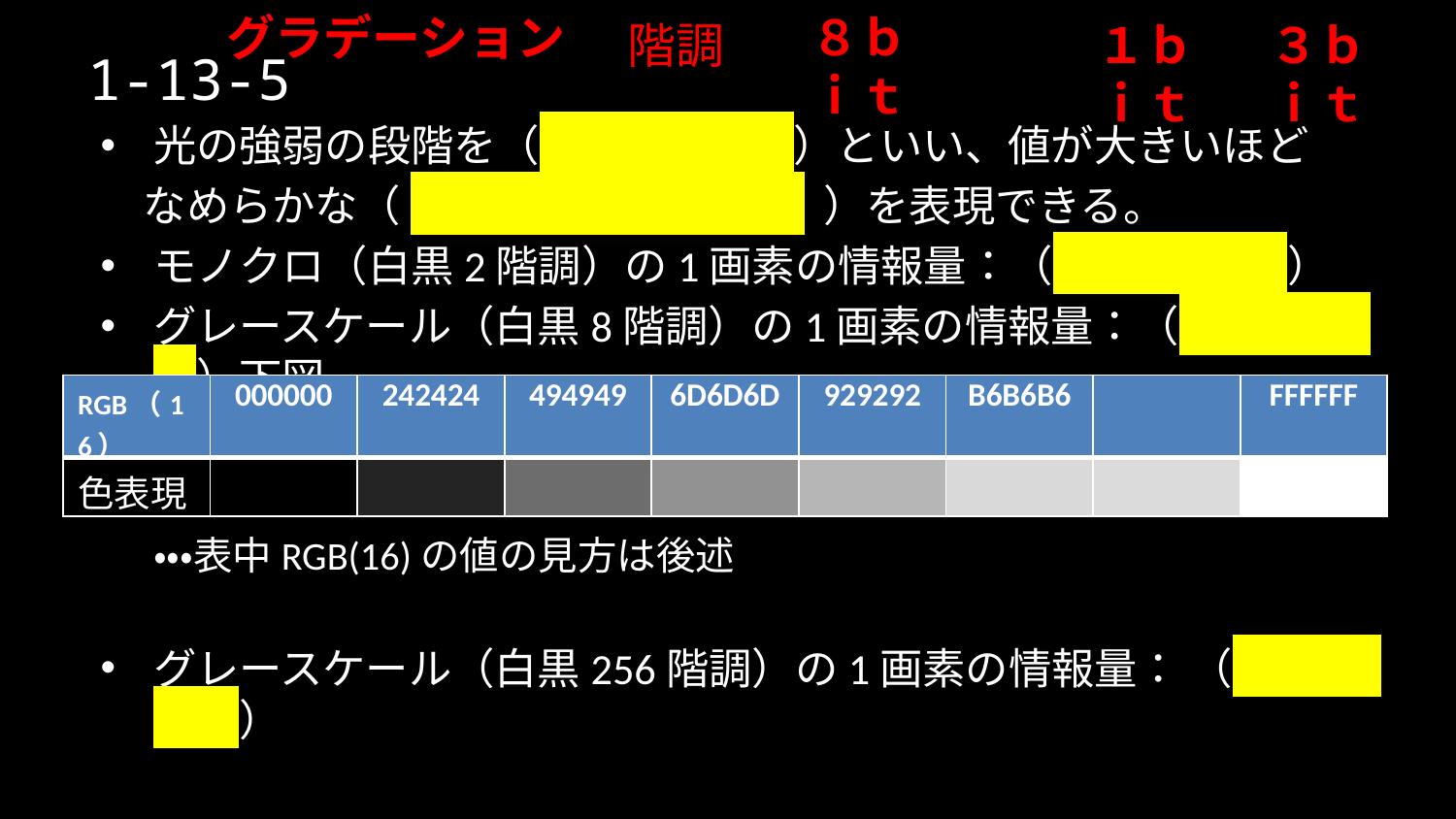

グラデーション
８ｂｉｔ
階調
１ｂｉｔ
３ｂｉｔ
# 1-13-5
光の強弱の段階を（　　    　　　）といい、値が大きいほど
　なめらかな（          　　　　　　       ）を表現できる。
モノクロ（白黒2階調）の1画素の情報量：（　　　  　　）
グレースケール（白黒8階調）の1画素の情報量：（　　  　　　）下図

		・・・表中RGB(16)の値の見方は後述

グレースケール（白黒256階調）の1画素の情報量： （　　  　　　）

| RGB（16） | 000000 | 242424 | 494949 | 6D6D6D | 929292 | B6B6B6 |  | FFFFFF |
| --- | --- | --- | --- | --- | --- | --- | --- | --- |
| 色表現 |  |  |  |  |  |  |  |  |